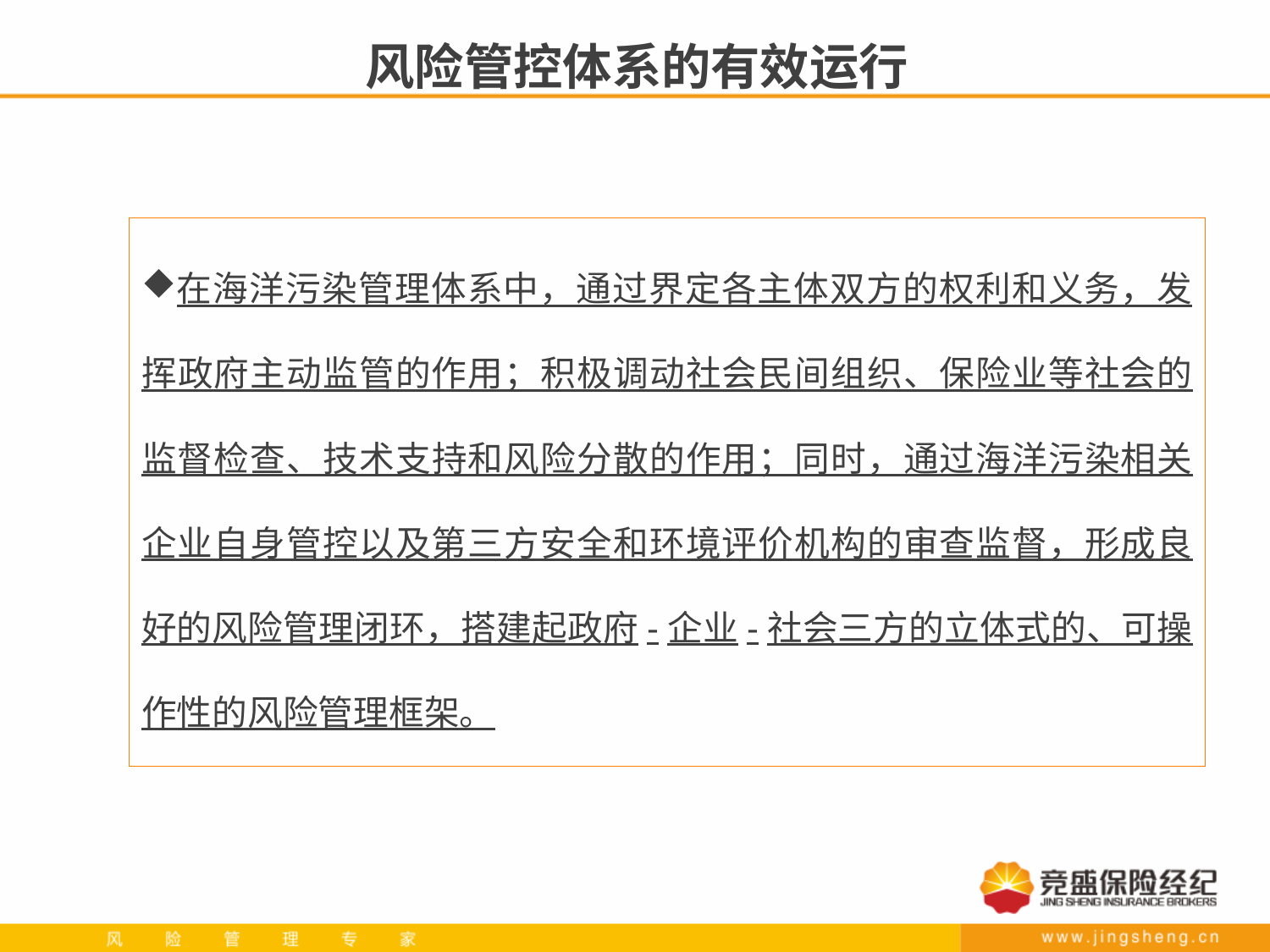

# 风险管控体系的有效运行
在海洋污染管理体系中，通过界定各主体双方的权利和义务，发挥政府主动监管的作用；积极调动社会民间组织、保险业等社会的监督检查、技术支持和风险分散的作用；同时，通过海洋污染相关企业自身管控以及第三方安全和环境评价机构的审查监督，形成良好的风险管理闭环，搭建起政府-企业-社会三方的立体式的、可操作性的风险管理框架。